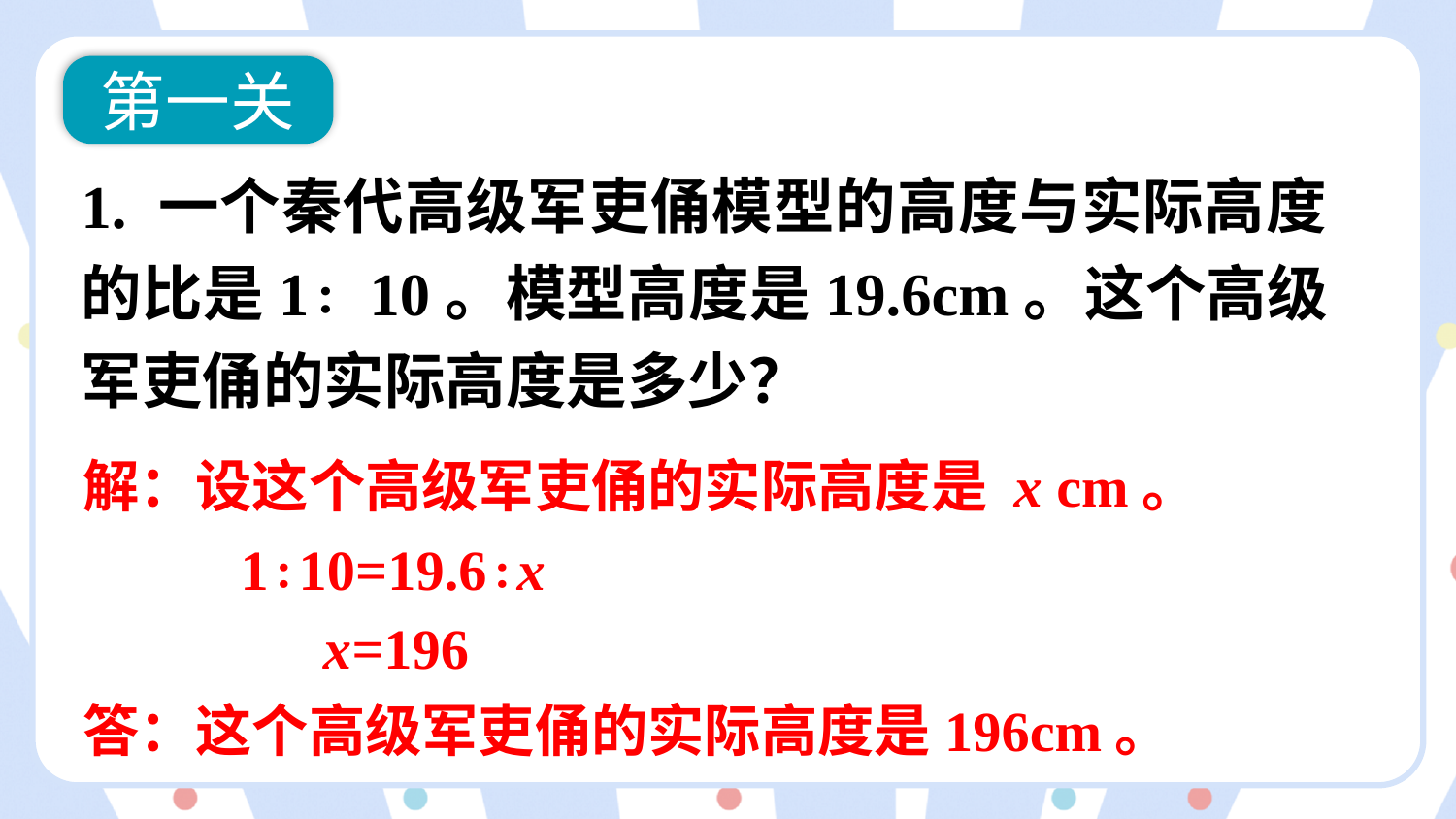

第一关
1. 一个秦代高级军吏俑模型的高度与实际高度的比是1∶10。模型高度是19.6cm。这个高级军吏俑的实际高度是多少？
解：设这个高级军吏俑的实际高度是 x cm。
1∶10=19.6∶x
x=196
答：这个高级军吏俑的实际高度是196cm。